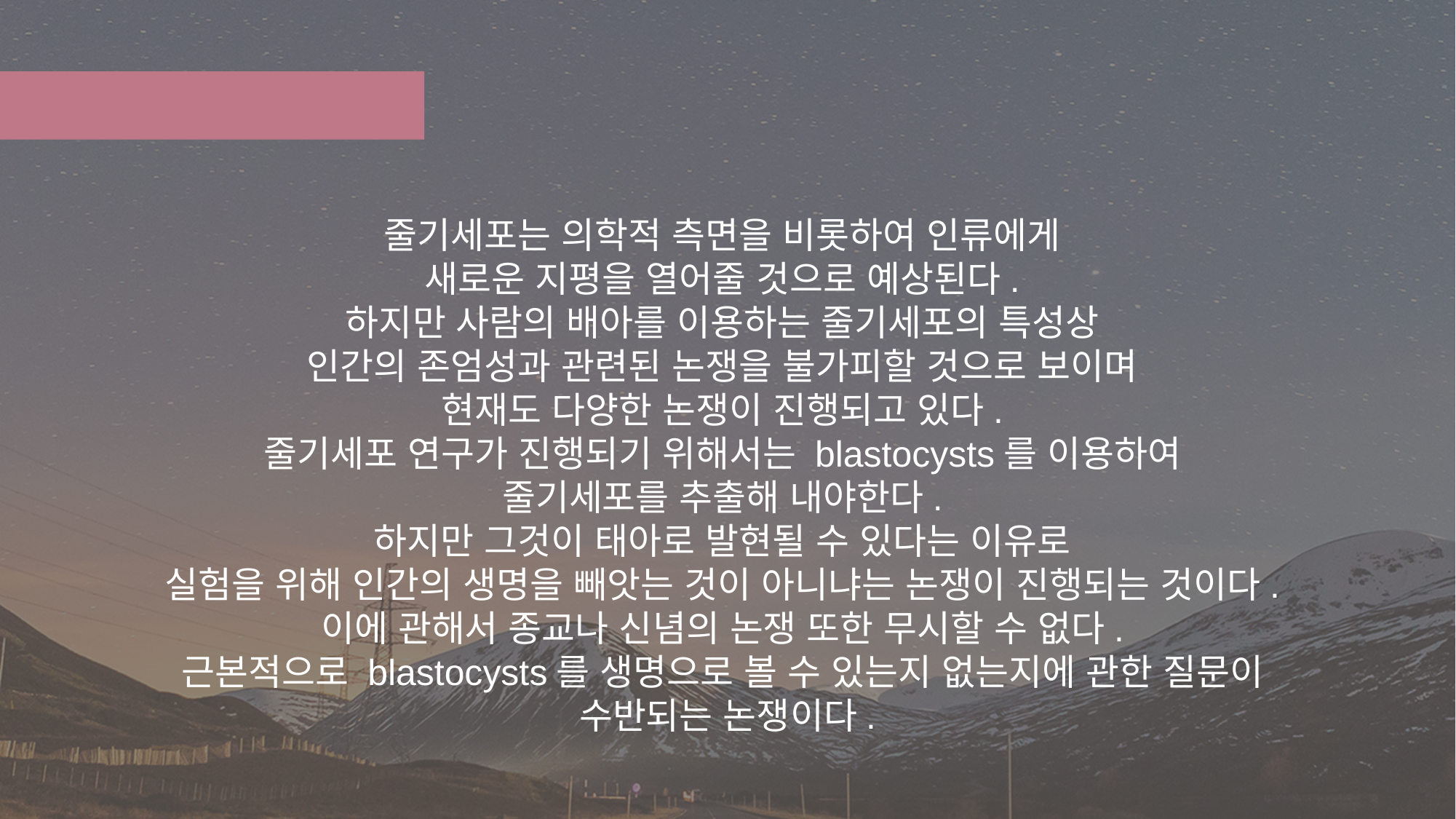

_ 7  줄기세포 논쟁
02

줄기세포는 의학적 측면을 비롯하여 인류에게
새로운 지평을 열어줄 것으로 예상된다.
하지만 사람의 배아를 이용하는 줄기세포의 특성상
인간의 존엄성과 관련된 논쟁을 불가피할 것으로 보이며
현재도 다양한 논쟁이 진행되고 있다.
줄기세포 연구가 진행되기 위해서는 blastocysts를 이용하여
줄기세포를 추출해 내야한다.
하지만 그것이 태아로 발현될 수 있다는 이유로
실험을 위해 인간의 생명을 빼앗는 것이 아니냐는 논쟁이 진행되는 것이다.
이에 관해서 종교나 신념의 논쟁 또한 무시할 수 없다.
근본적으로 blastocysts를 생명으로 볼 수 있는지 없는지에 관한 질문이
수반되는 논쟁이다.